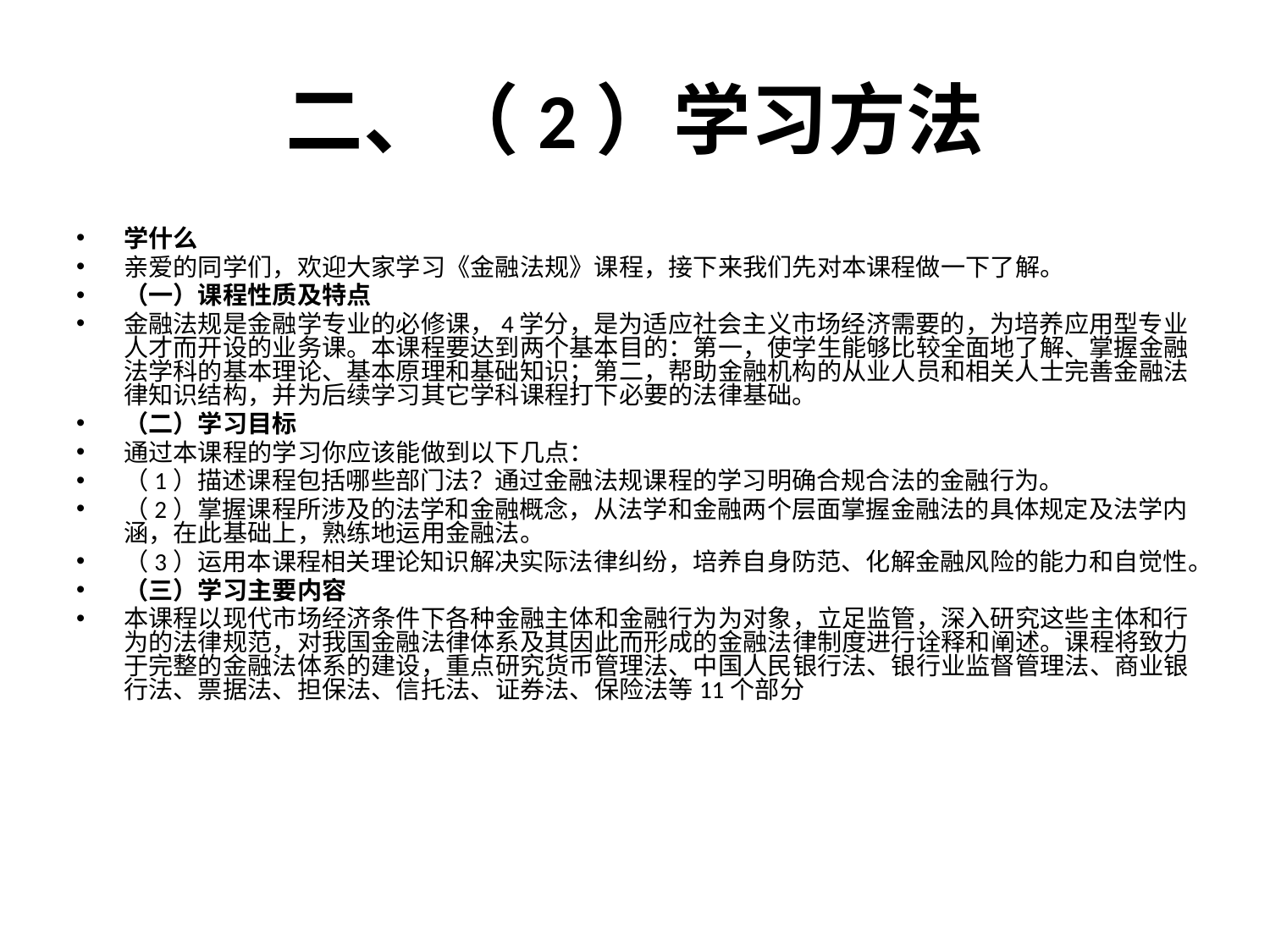

# 二、（2）学习方法
学什么
亲爱的同学们，欢迎大家学习《金融法规》课程，接下来我们先对本课程做一下了解。
（一）课程性质及特点
金融法规是金融学专业的必修课，4学分，是为适应社会主义市场经济需要的，为培养应用型专业人才而开设的业务课。本课程要达到两个基本目的：第一，使学生能够比较全面地了解、掌握金融法学科的基本理论、基本原理和基础知识；第二，帮助金融机构的从业人员和相关人士完善金融法律知识结构，并为后续学习其它学科课程打下必要的法律基础。
（二）学习目标
通过本课程的学习你应该能做到以下几点：
（1）描述课程包括哪些部门法？通过金融法规课程的学习明确合规合法的金融行为。
（2）掌握课程所涉及的法学和金融概念，从法学和金融两个层面掌握金融法的具体规定及法学内涵，在此基础上，熟练地运用金融法。
（3）运用本课程相关理论知识解决实际法律纠纷，培养自身防范、化解金融风险的能力和自觉性。
（三）学习主要内容
本课程以现代市场经济条件下各种金融主体和金融行为为对象，立足监管，深入研究这些主体和行为的法律规范，对我国金融法律体系及其因此而形成的金融法律制度进行诠释和阐述。课程将致力于完整的金融法体系的建设，重点研究货币管理法、中国人民银行法、银行业监督管理法、商业银行法、票据法、担保法、信托法、证券法、保险法等11个部分